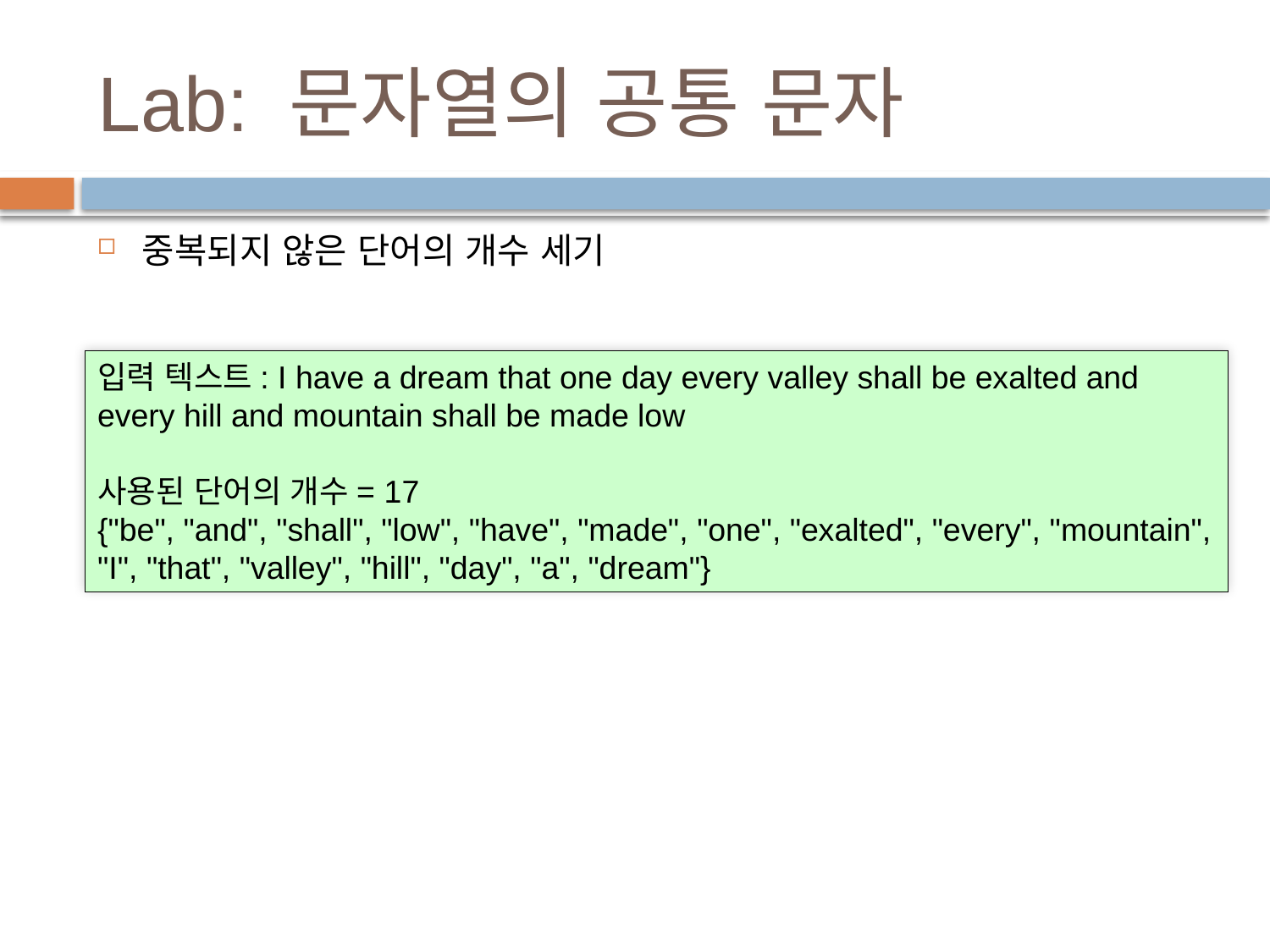

# Lab: 문자열의 공통 문자
중복되지 않은 단어의 개수 세기
입력 텍스트: I have a dream that one day every valley shall be exalted and every hill and mountain shall be made low

사용된 단어의 개수= 17
{"be", "and", "shall", "low", "have", "made", "one", "exalted", "every", "mountain", "I", "that", "valley", "hill", "day", "a", "dream"}